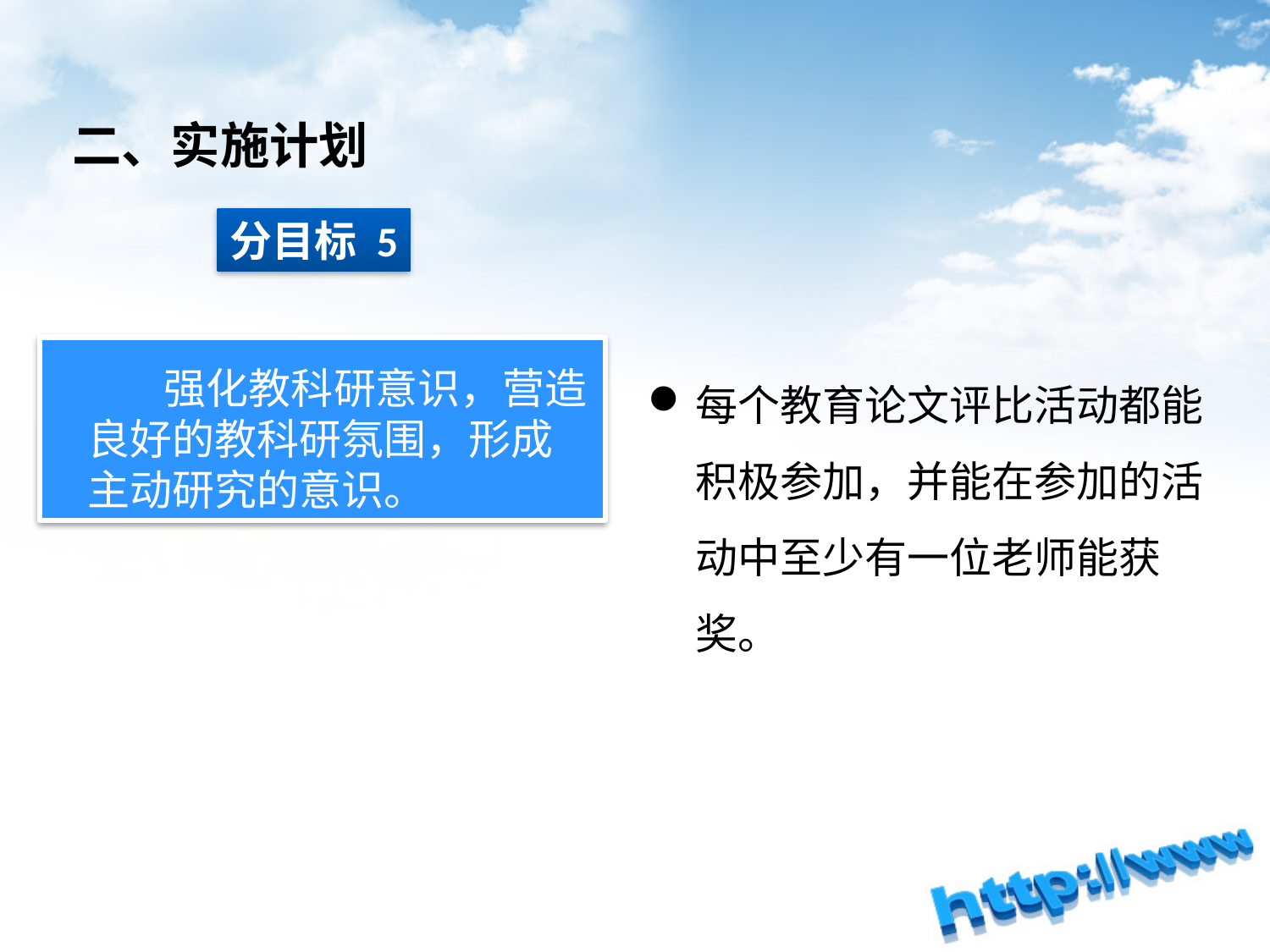

# 二、实施计划
分目标 5
            强化教科研意识，营造良好的教科研氛围，形成主动研究的意识。
每个教育论文评比活动都能积极参加，并能在参加的活动中至少有一位老师能获奖。